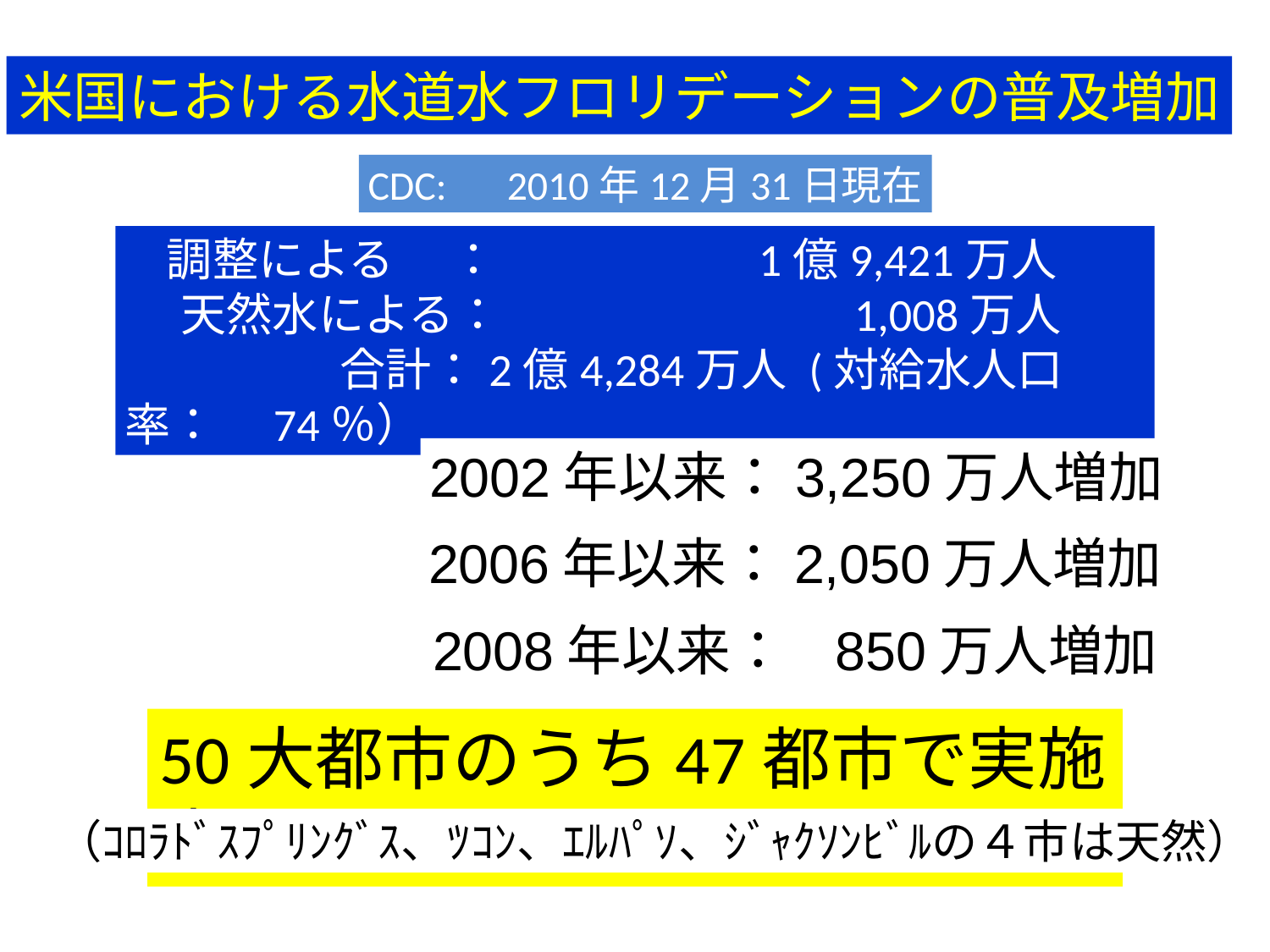

米国における水道水フロリデーションの普及増加
CDC:　2010年12月31日現在
   調整による　 ：　　　　　  1億9,421万人
　 天然水による：　　　　　　　  1,008万人
  　　　　合計：2億4,284万人 (対給水人口率：　74％）
2002年以来：3,250万人増加
2006年以来：2,050万人増加
2008年以来：   850万人増加
50大都市のうち47都市で実施中
（ｺﾛﾗﾄﾞｽﾌﾟﾘﾝｸﾞｽ、ﾂｺﾝ、ｴﾙﾊﾟｿ、ｼﾞｬｸｿﾝﾋﾞﾙの４市は天然）